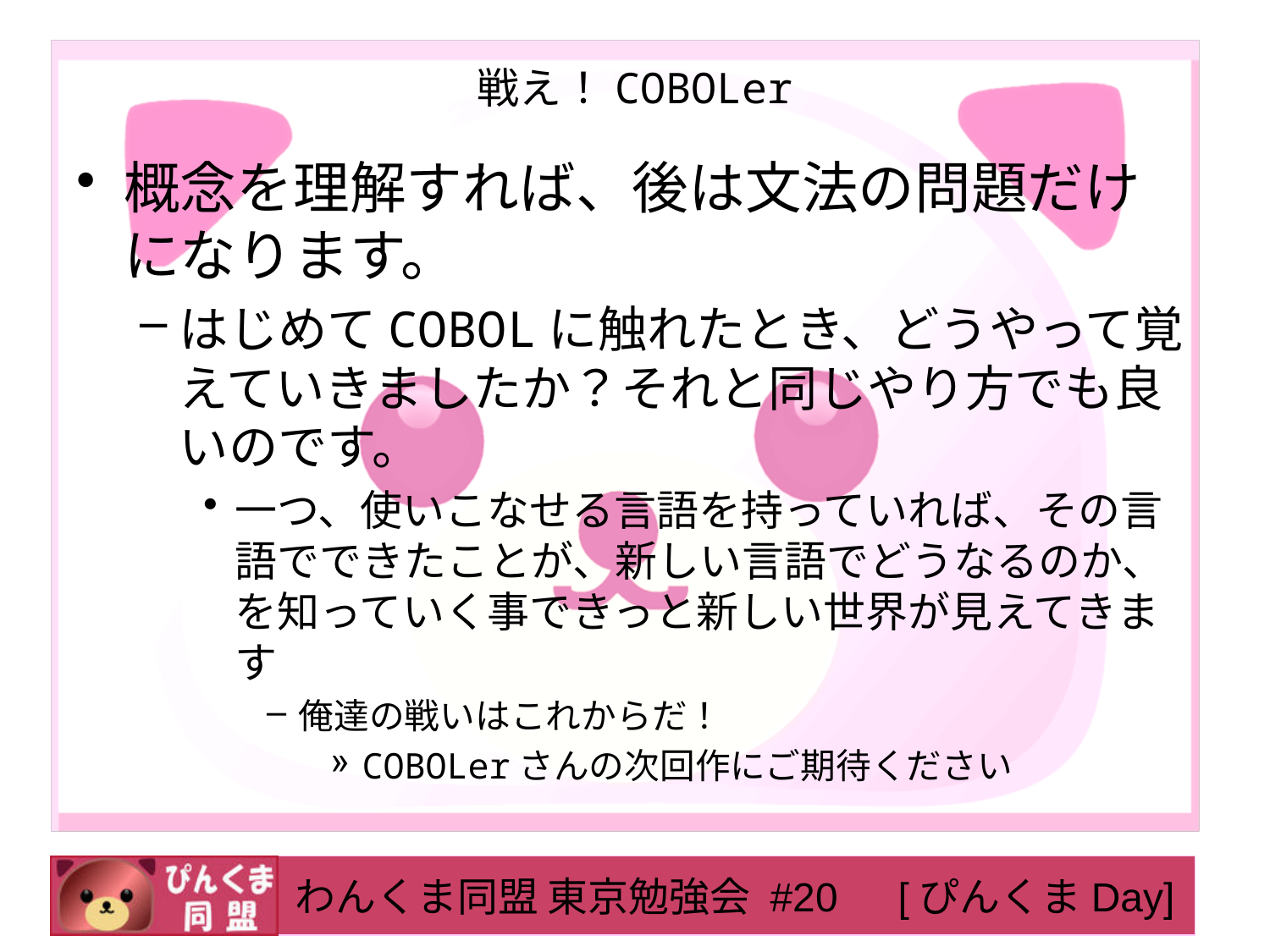

# 戦え！COBOLer
概念を理解すれば、後は文法の問題だけになります。
はじめてCOBOLに触れたとき、どうやって覚えていきましたか？それと同じやり方でも良いのです。
一つ、使いこなせる言語を持っていれば、その言語でできたことが、新しい言語でどうなるのか、を知っていく事できっと新しい世界が見えてきます
俺達の戦いはこれからだ！
COBOLerさんの次回作にご期待ください